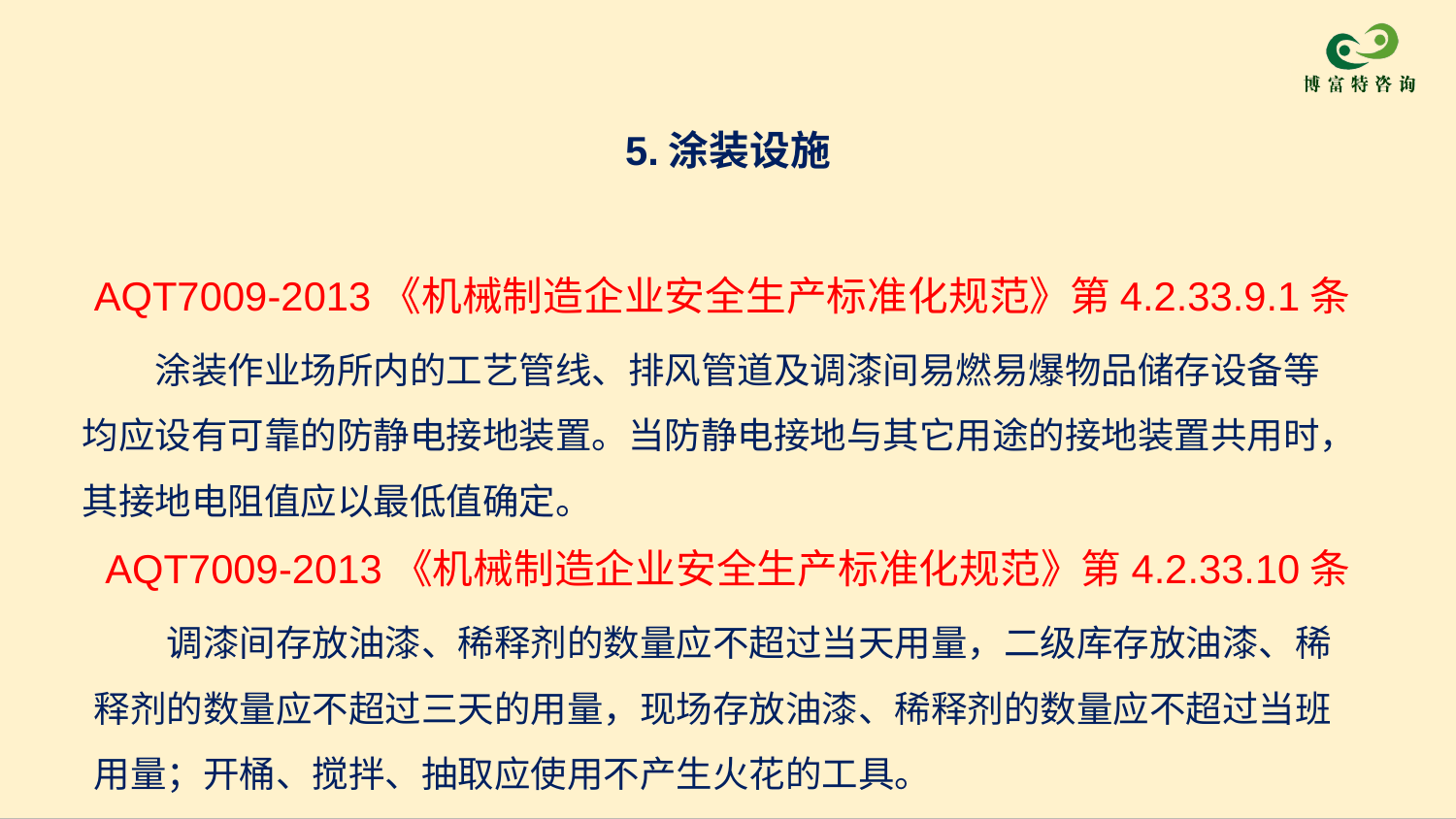

5.涂装设施
AQT7009-2013《机械制造企业安全生产标准化规范》第4.2.33.9.1条
涂装作业场所内的工艺管线、排风管道及调漆间易燃易爆物品储存设备等均应设有可靠的防静电接地装置。当防静电接地与其它用途的接地装置共用时，其接地电阻值应以最低值确定。
AQT7009-2013《机械制造企业安全生产标准化规范》第4.2.33.10条
调漆间存放油漆、稀释剂的数量应不超过当天用量，二级库存放油漆、稀释剂的数量应不超过三天的用量，现场存放油漆、稀释剂的数量应不超过当班用量；开桶、搅拌、抽取应使用不产生火花的工具。